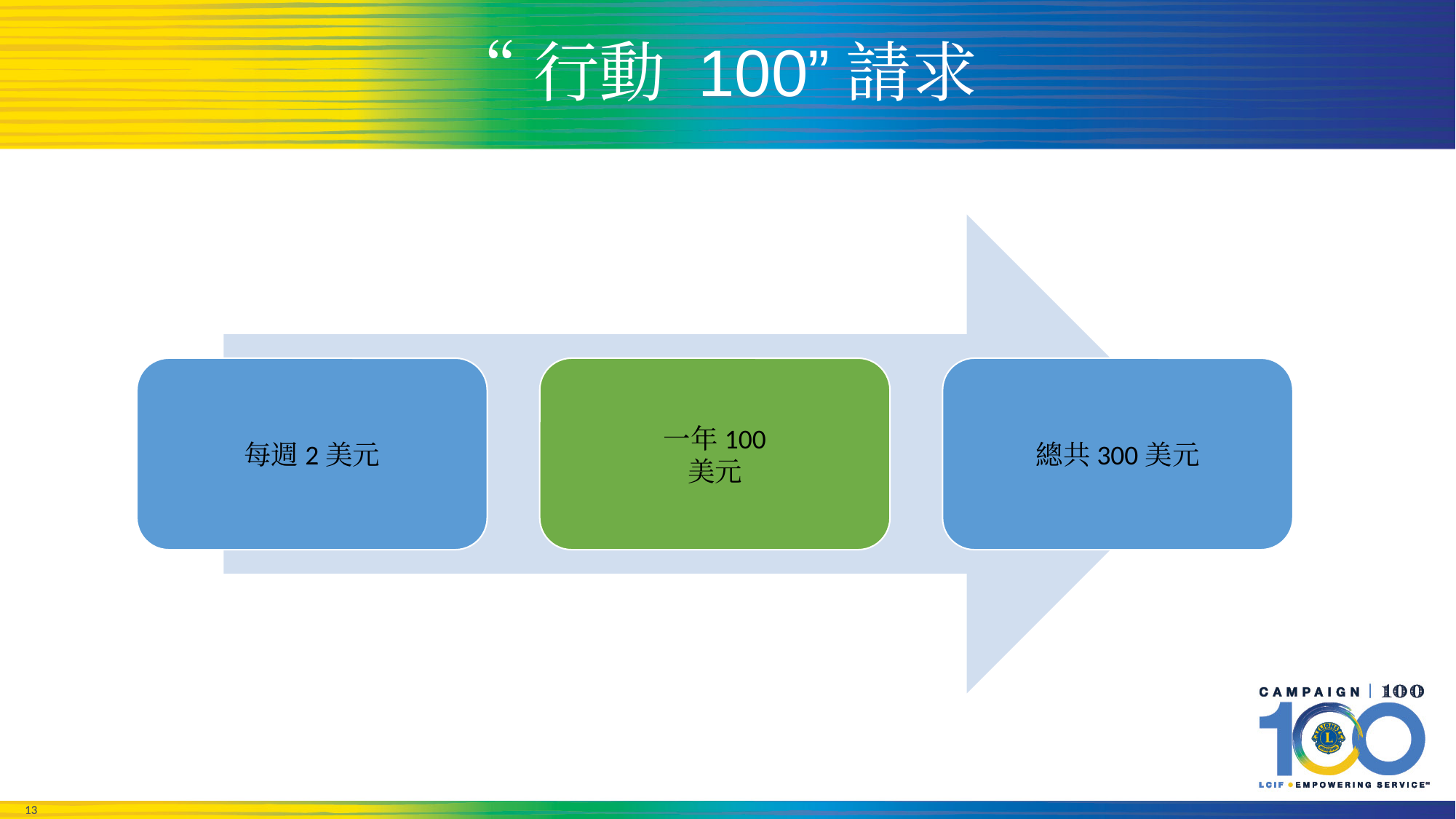

# “行動 100”請求
每週2美元
一年100
美元
總共300美元